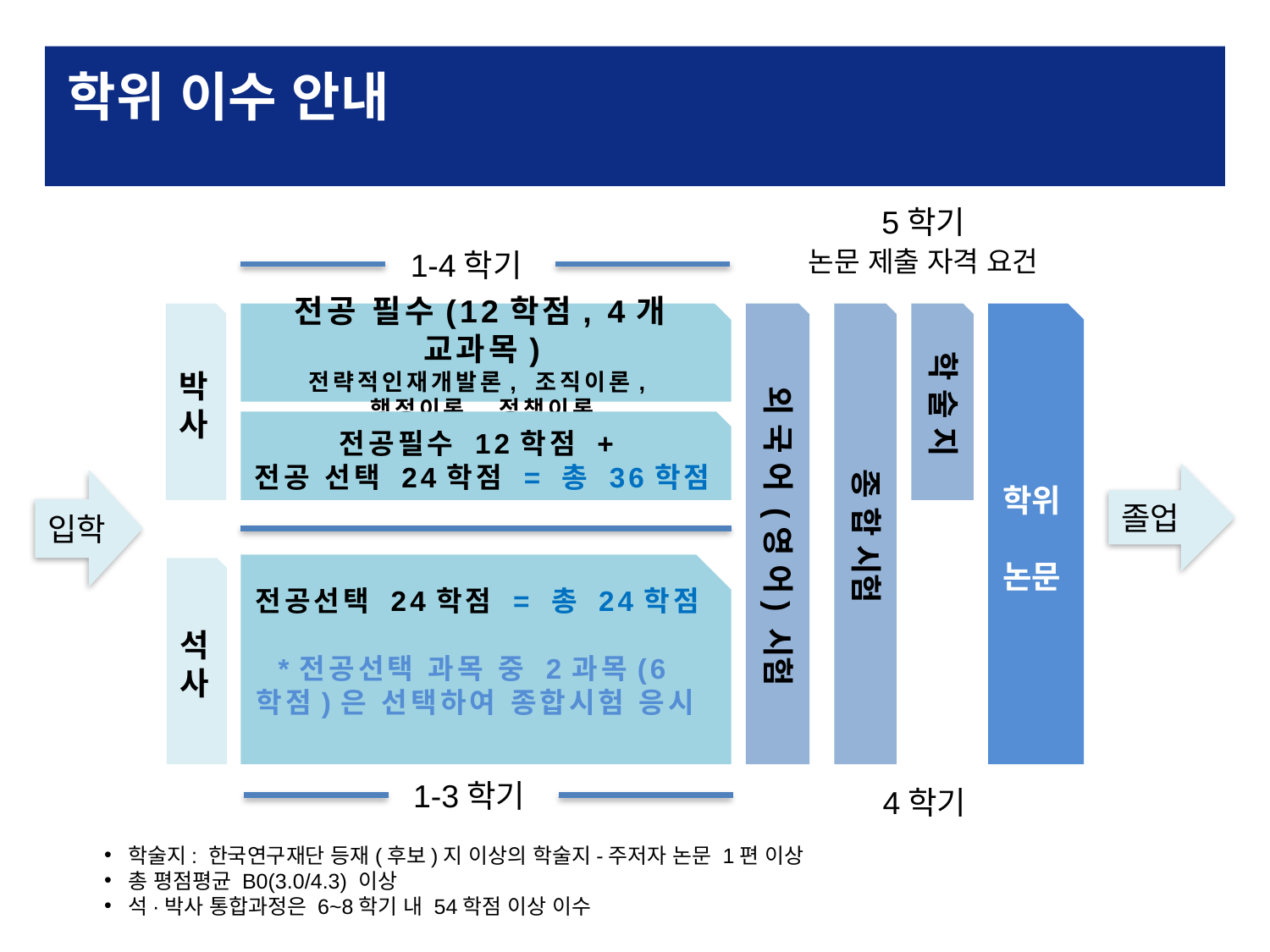

# 학위 이수 안내
5학기
논문 제출 자격 요건
1-4학기
박사
학위
논문
전공 필수(12학점, 4개 교과목)
전략적인재개발론, 조직이론,
행정이론, 정책이론
외 국 어 (영 어) 시험
종 합 시험
학 술 지
전공필수 12학점 +
전공 선택 24학점 = 총 36학점

입학
졸업
전공선택 24학점 = 총 24학점

*전공선택 과목 중 2과목(6학점)은 선택하여 종합시험 응시  .
석사
1-3학기
4학기
학술지: 한국연구재단 등재(후보)지 이상의 학술지-주저자 논문 1편 이상
총 평점평균 B0(3.0/4.3) 이상
석·박사 통합과정은 6~8학기 내 54학점 이상 이수